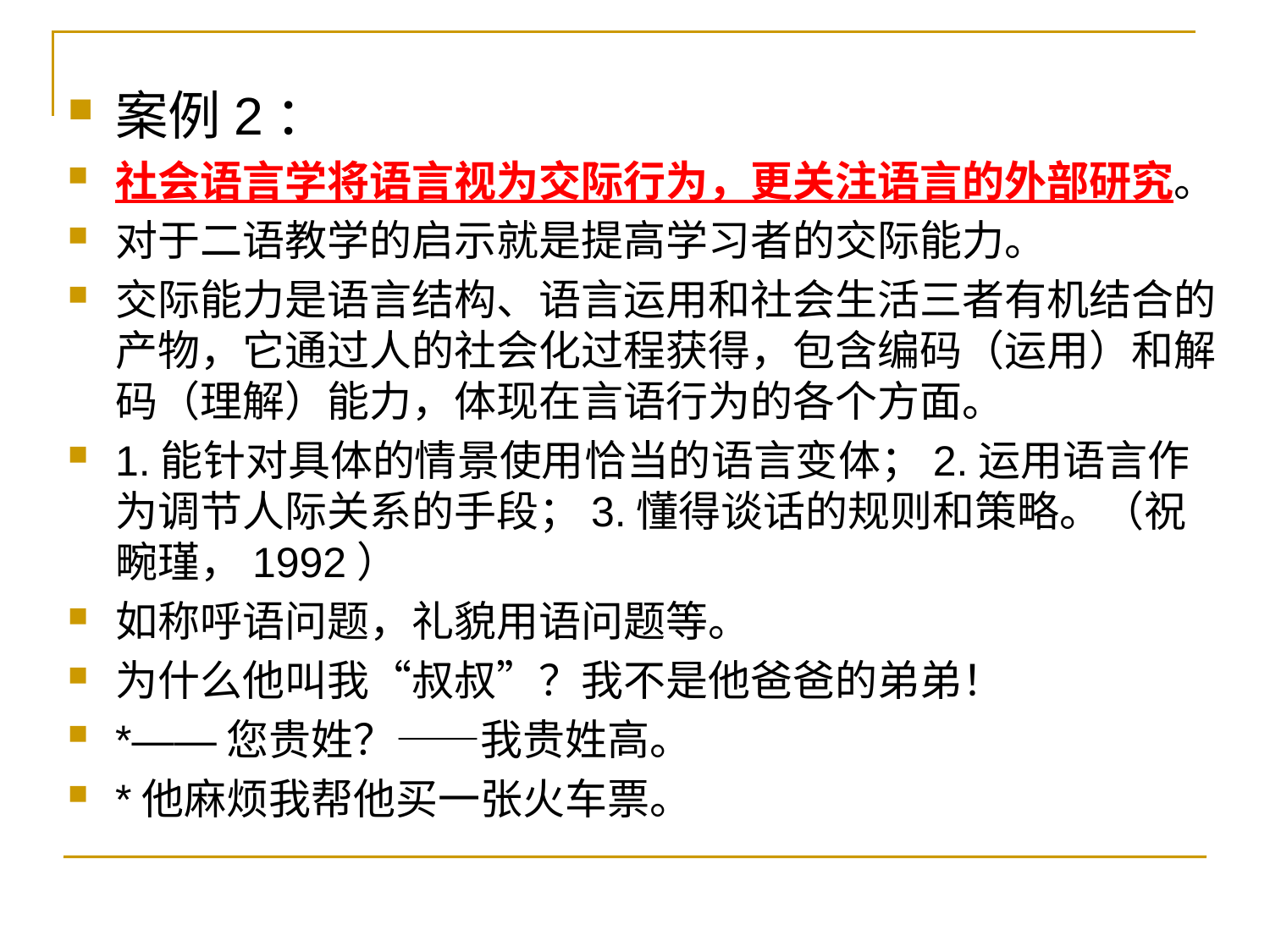

案例2：
社会语言学将语言视为交际行为，更关注语言的外部研究。
对于二语教学的启示就是提高学习者的交际能力。
交际能力是语言结构、语言运用和社会生活三者有机结合的产物，它通过人的社会化过程获得，包含编码（运用）和解码（理解）能力，体现在言语行为的各个方面。
1.能针对具体的情景使用恰当的语言变体；2.运用语言作为调节人际关系的手段；3.懂得谈话的规则和策略。（祝畹瑾，1992）
如称呼语问题，礼貌用语问题等。
为什么他叫我“叔叔”？我不是他爸爸的弟弟！
*——您贵姓？——我贵姓高。
*他麻烦我帮他买一张火车票。